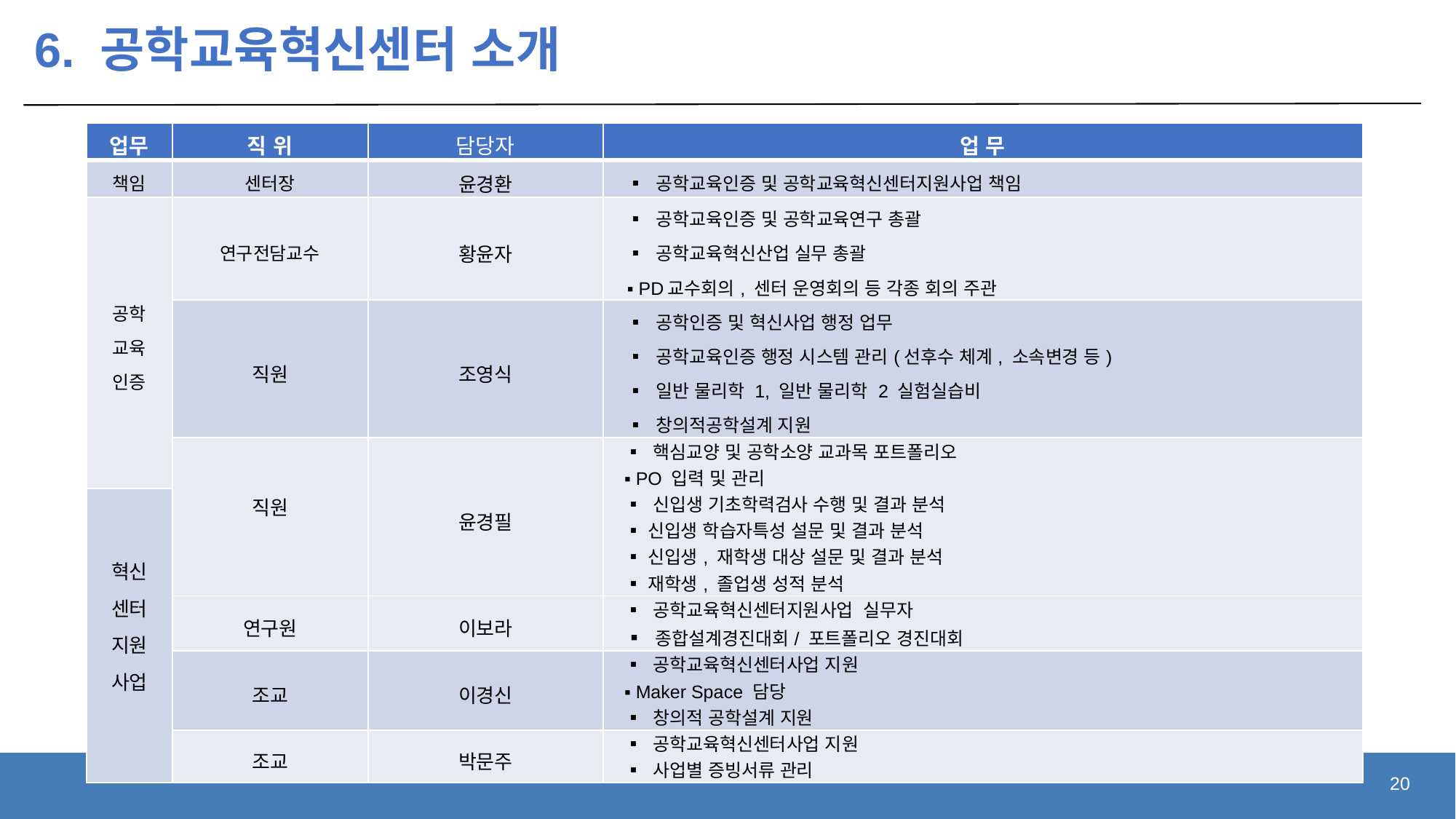

# 6. 공학교육혁신센터 소개
| 업무 | 직 위 | 담당자 | 업 무 |
| --- | --- | --- | --- |
| 책임 | 센터장 | 윤경환 | ▪ 공학교육인증 및 공학교육혁신센터지원사업 책임 |
| 공학 교육 인증 | 연구전담교수 | 황윤자 | ▪ 공학교육인증 및 공학교육연구 총괄 ▪ 공학교육혁신산업 실무 총괄 ▪ PD교수회의, 센터 운영회의 등 각종 회의 주관 |
|  | 직원 | 조영식 | ▪ 공학인증 및 혁신사업 행정 업무 ▪ 공학교육인증 행정 시스템 관리(선후수 체계, 소속변경 등) ▪ 일반 물리학 1, 일반 물리학 2 실험실습비 ▪ 창의적공학설계 지원 |
|  | 직원 | 윤경필 | ▪ 핵심교양 및 공학소양 교과목 포트폴리오 ▪ PO 입력 및 관리 ▪ 신입생 기초학력검사 수행 및 결과 분석 ▪ 신입생 학습자특성 설문 및 결과 분석 ▪ 신입생, 재학생 대상 설문 및 결과 분석 ▪ 재학생, 졸업생 성적 분석 |
| 혁신 센터 지원 사업 |  |  |  |
|  | 연구원 | 이보라 | ▪ 공학교육혁신센터지원사업 실무자 ▪ 종합설계경진대회/ 포트폴리오 경진대회 |
|  | 조교 | 이경신 | ▪ 공학교육혁신센터사업 지원 ▪ Maker Space 담당 ▪ 창의적 공학설계 지원 |
|  | 조교 | 박문주 | ▪ 공학교육혁신센터사업 지원 ▪ 사업별 증빙서류 관리 |
20